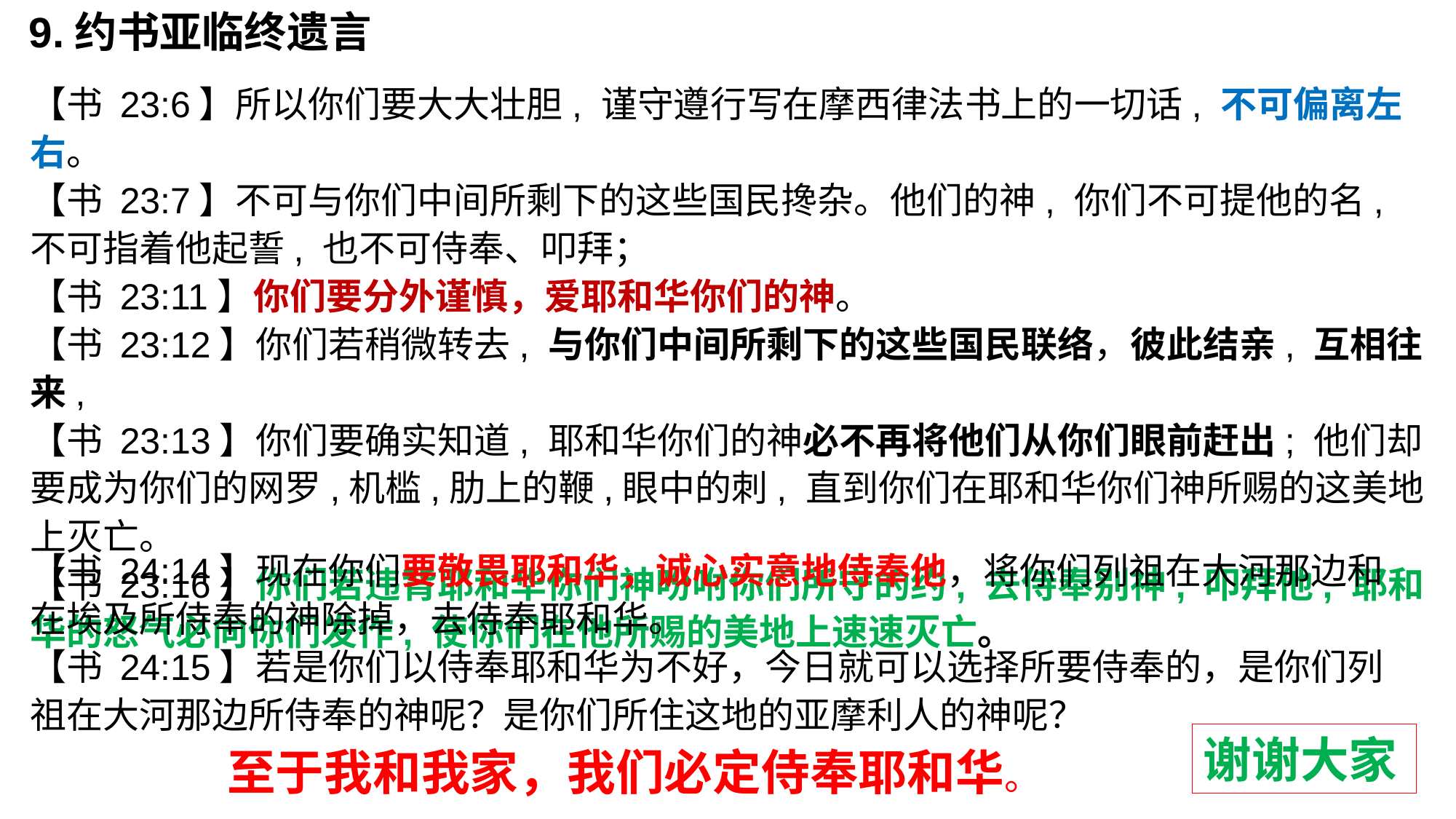

9.约书亚临终遗言
【书 23:6】所以你们要大大壮胆, 谨守遵行写在摩西律法书上的一切话, 不可偏离左右。
【书 23:7】不可与你们中间所剩下的这些国民搀杂。他们的神, 你们不可提他的名, 不可指着他起誓, 也不可侍奉、叩拜；
【书 23:11】你们要分外谨慎，爱耶和华你们的神。
【书 23:12】你们若稍微转去, 与你们中间所剩下的这些国民联络，彼此结亲, 互相往来,
【书 23:13】你们要确实知道, 耶和华你们的神必不再将他们从你们眼前赶出; 他们却要成为你们的网罗,机槛,肋上的鞭,眼中的刺, 直到你们在耶和华你们神所赐的这美地上灭亡。
【书 23:16】你们若违背耶和华你们神吩咐你们所守的约, 去侍奉别神, 叩拜他, 耶和华的怒气必向你们发作, 使你们在他所赐的美地上速速灭亡。
【书 24:14】现在你们要敬畏耶和华，诚心实意地侍奉他，将你们列祖在大河那边和在埃及所侍奉的神除掉，去侍奉耶和华。
【书 24:15】若是你们以侍奉耶和华为不好，今日就可以选择所要侍奉的，是你们列祖在大河那边所侍奉的神呢？是你们所住这地的亚摩利人的神呢？
                       至于我和我家，我们必定侍奉耶和华。
谢谢大家